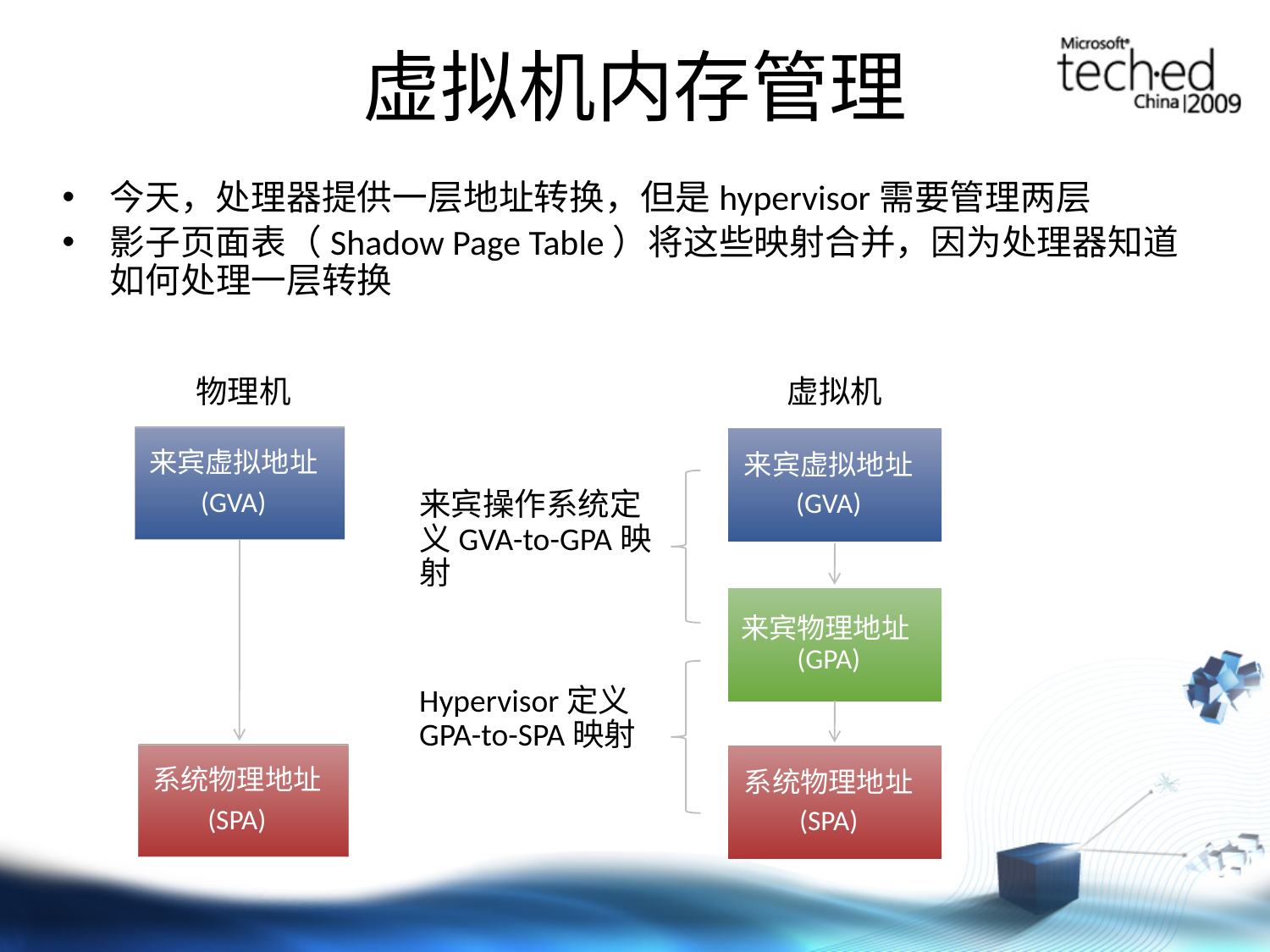

# 虚拟机内存管理
今天，处理器提供一层地址转换，但是hypervisor需要管理两层
影子页面表（Shadow Page Table）将这些映射合并，因为处理器知道如何处理一层转换
虚拟机
物理机
来宾虚拟地址
(GVA)
来宾虚拟地址
(GVA)

来宾操作系统定义GVA-to-GPA映射
来宾物理地址(GPA)

Hypervisor定义 GPA-to-SPA映射
系统物理地址
(SPA)
系统物理地址
(SPA)